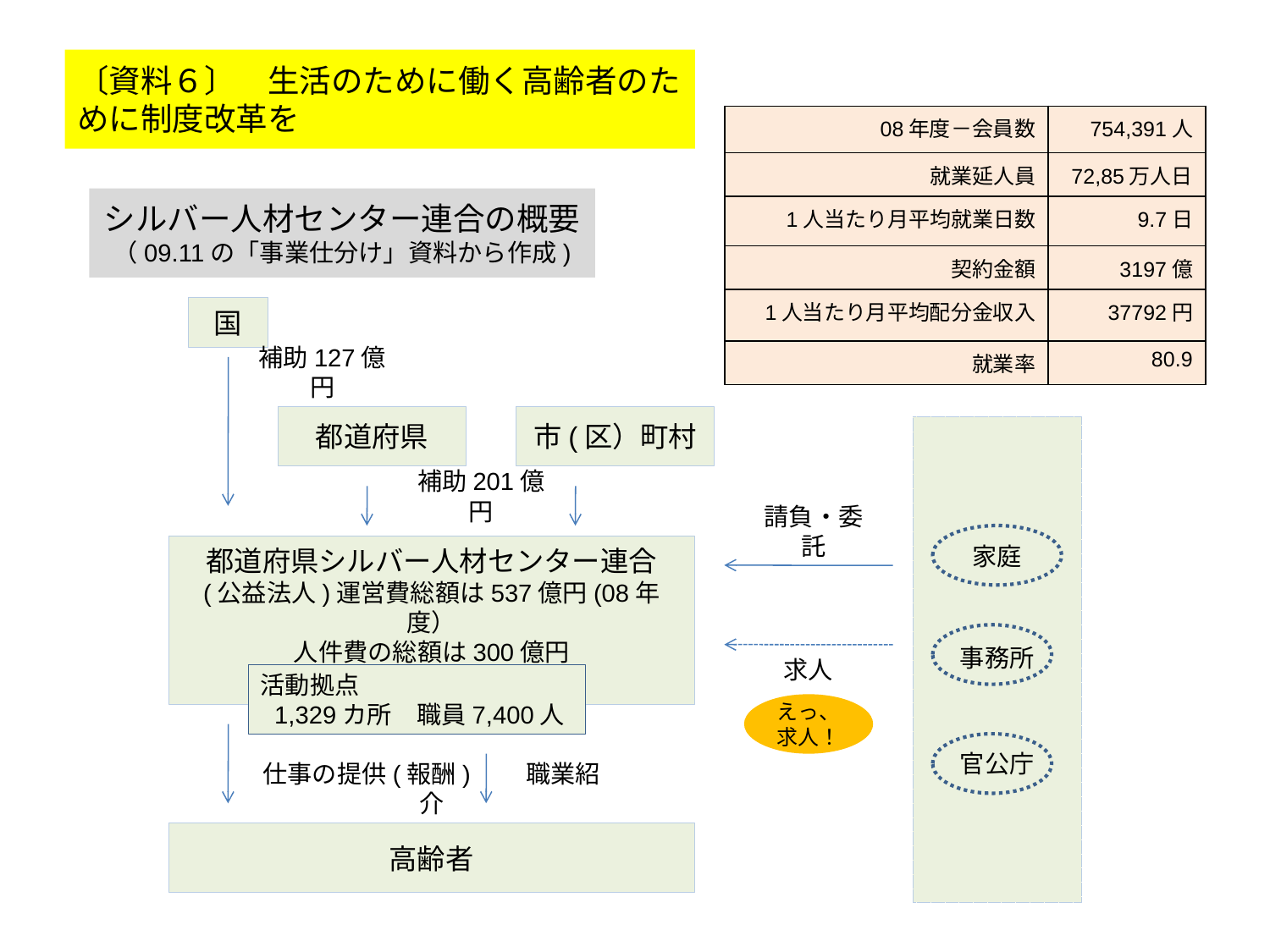

#
〔資料６〕　生活のために働く高齢者のために制度改革を
| 08年度－会員数 | 754,391人 |
| --- | --- |
| 就業延人員 | 72,85万人日 |
| 1人当たり月平均就業日数 | 9.7日 |
| 契約金額 | 3197億 |
| 1人当たり月平均配分金収入 | 37792円 |
| 就業率 | 80.9 |
シルバー人材センター連合の概要
（09.11の「事業仕分け」資料から作成)

国
補助127億円
都道府県
市(区）町村
家庭

事務所

官公庁
補助201億円
請負・委託

都道府県シルバー人材センター連合
(公益法人)運営費総額は537億円(08年度）
人件費の総額は300億円

求人
活動拠点
  1,329カ所　職員7,400人
えっ、求人！

仕事の提供(報酬)　　職業紹介
高齢者